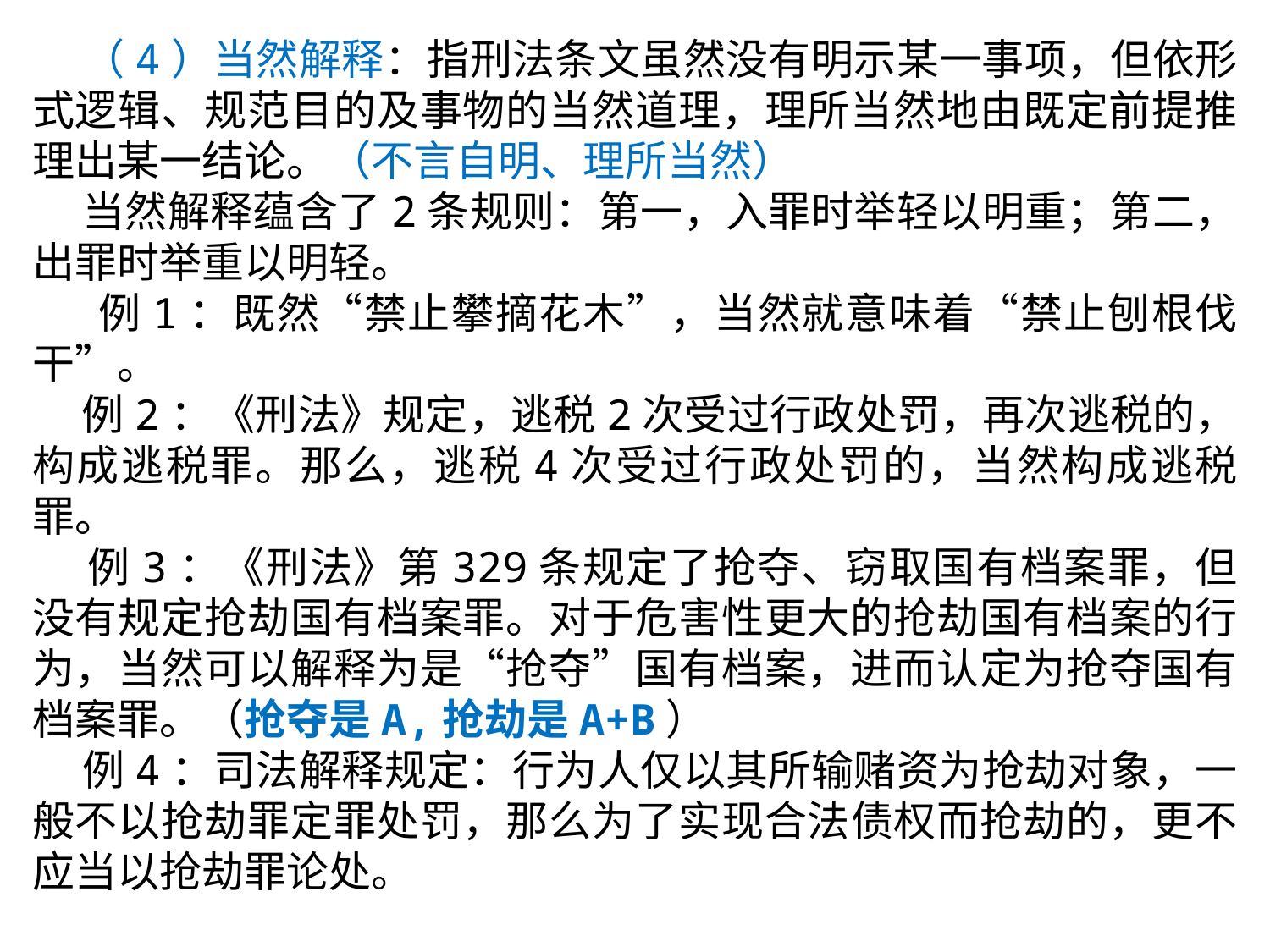

（4）当然解释：指刑法条文虽然没有明示某一事项，但依形式逻辑、规范目的及事物的当然道理，理所当然地由既定前提推理出某一结论。（不言自明、理所当然）
    当然解释蕴含了2条规则：第一，入罪时举轻以明重；第二，出罪时举重以明轻。
     例1：既然“禁止攀摘花木”，当然就意味着“禁止刨根伐干”。
    例2：《刑法》规定，逃税2次受过行政处罚，再次逃税的，构成逃税罪。那么，逃税4次受过行政处罚的，当然构成逃税罪。
    例3：《刑法》第329条规定了抢夺、窃取国有档案罪，但没有规定抢劫国有档案罪。对于危害性更大的抢劫国有档案的行为，当然可以解释为是“抢夺”国有档案，进而认定为抢夺国有档案罪。（抢夺是A,抢劫是A+B）
    例4：司法解释规定：行为人仅以其所输赌资为抢劫对象，一般不以抢劫罪定罪处罚，那么为了实现合法债权而抢劫的，更不应当以抢劫罪论处。